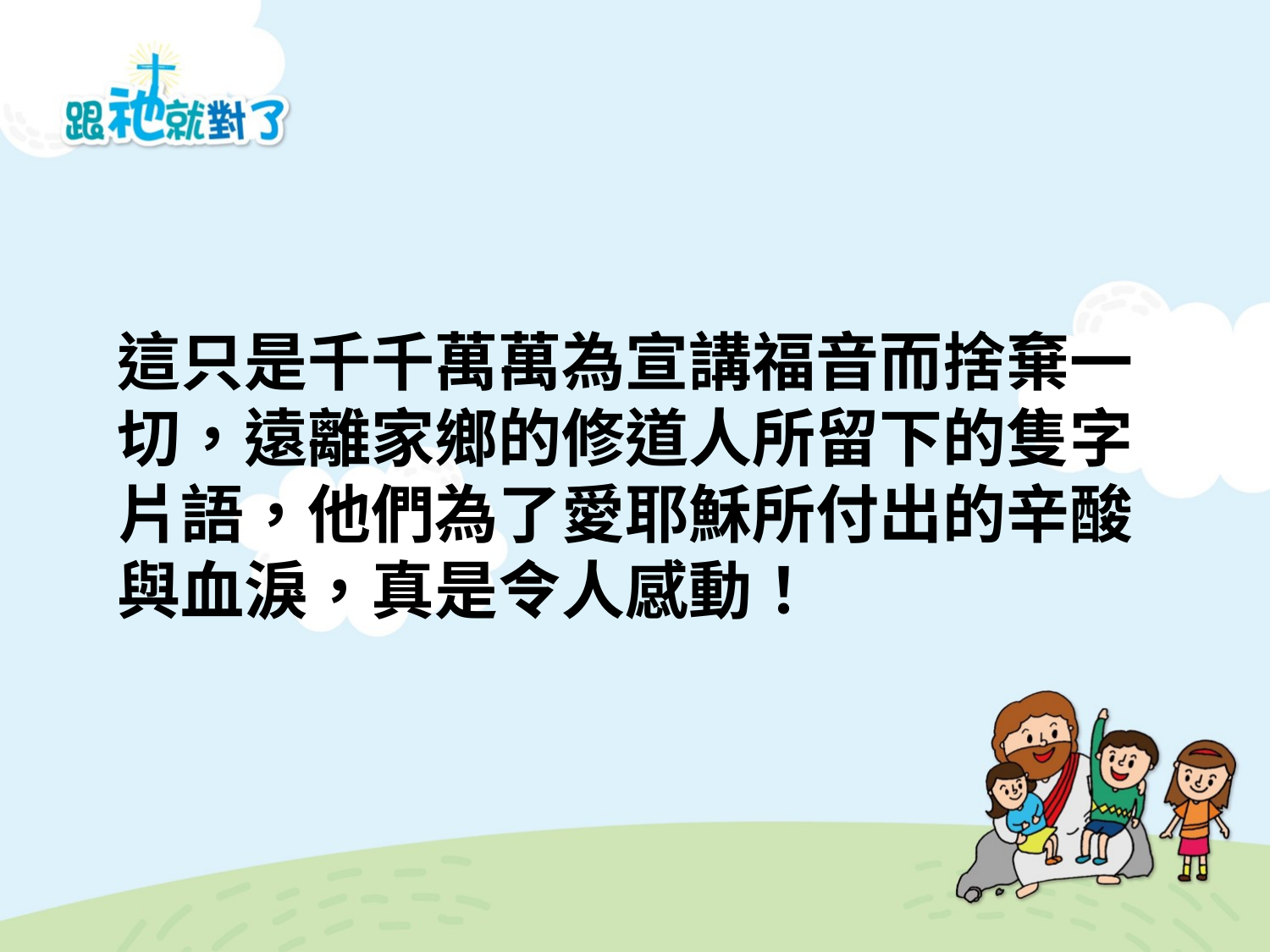

這只是千千萬萬為宣講福音而捨棄一切，遠離家鄉的修道人所留下的隻字片語，他們為了愛耶穌所付出的辛酸與血淚，真是令人感動！